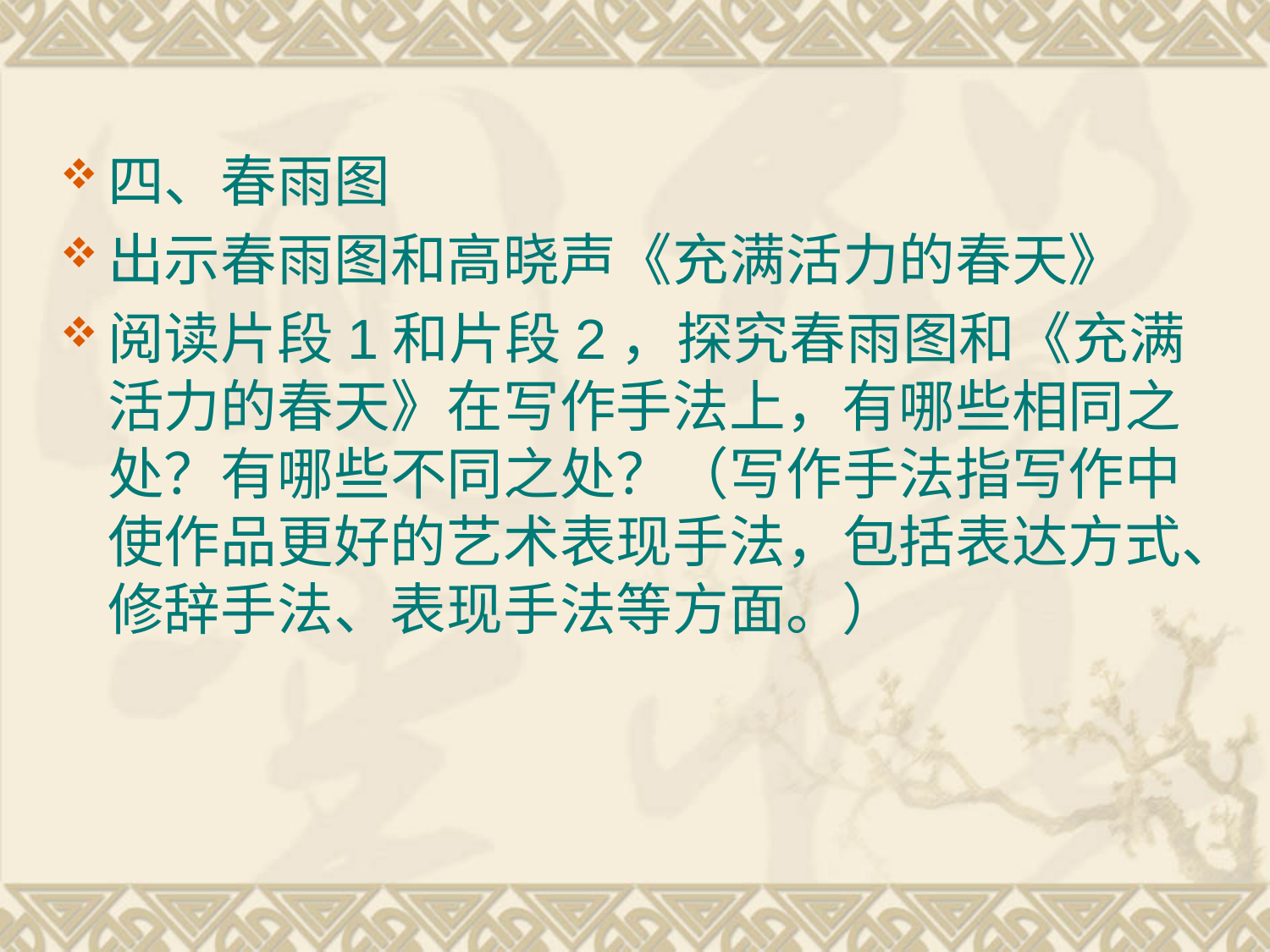

四、春雨图
出示春雨图和高晓声《充满活力的春天》
阅读片段1和片段2，探究春雨图和《充满活力的春天》在写作手法上，有哪些相同之处？有哪些不同之处？（写作手法指写作中使作品更好的艺术表现手法，包括表达方式、修辞手法、表现手法等方面。）